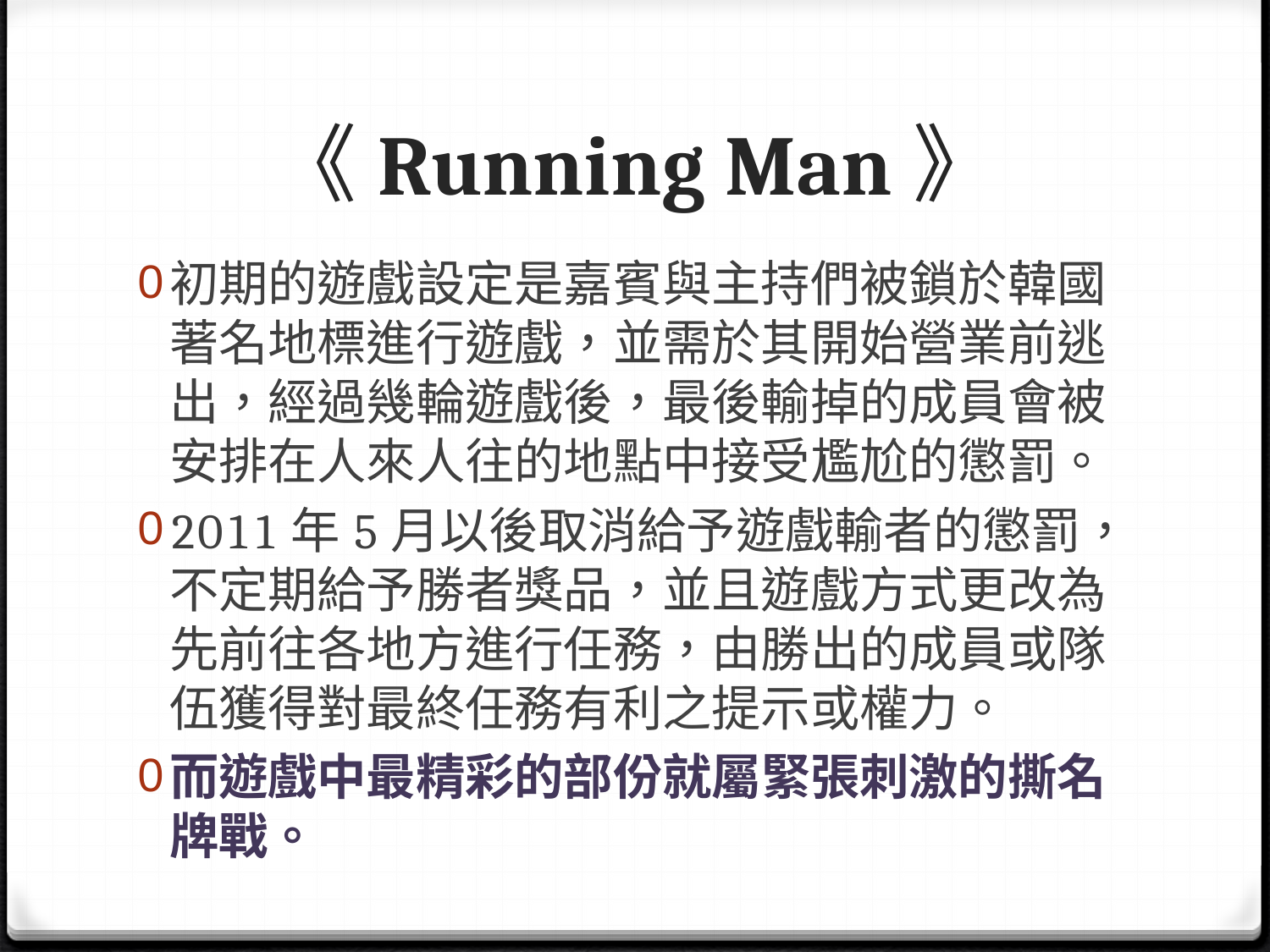

# 《Running Man》
初期的遊戲設定是嘉賓與主持們被鎖於韓國著名地標進行遊戲，並需於其開始營業前逃出，經過幾輪遊戲後，最後輸掉的成員會被安排在人來人往的地點中接受尷尬的懲罰。
2011年5月以後取消給予遊戲輸者的懲罰，不定期給予勝者獎品，並且遊戲方式更改為先前往各地方進行任務，由勝出的成員或隊伍獲得對最終任務有利之提示或權力。
而遊戲中最精彩的部份就屬緊張刺激的撕名牌戰。